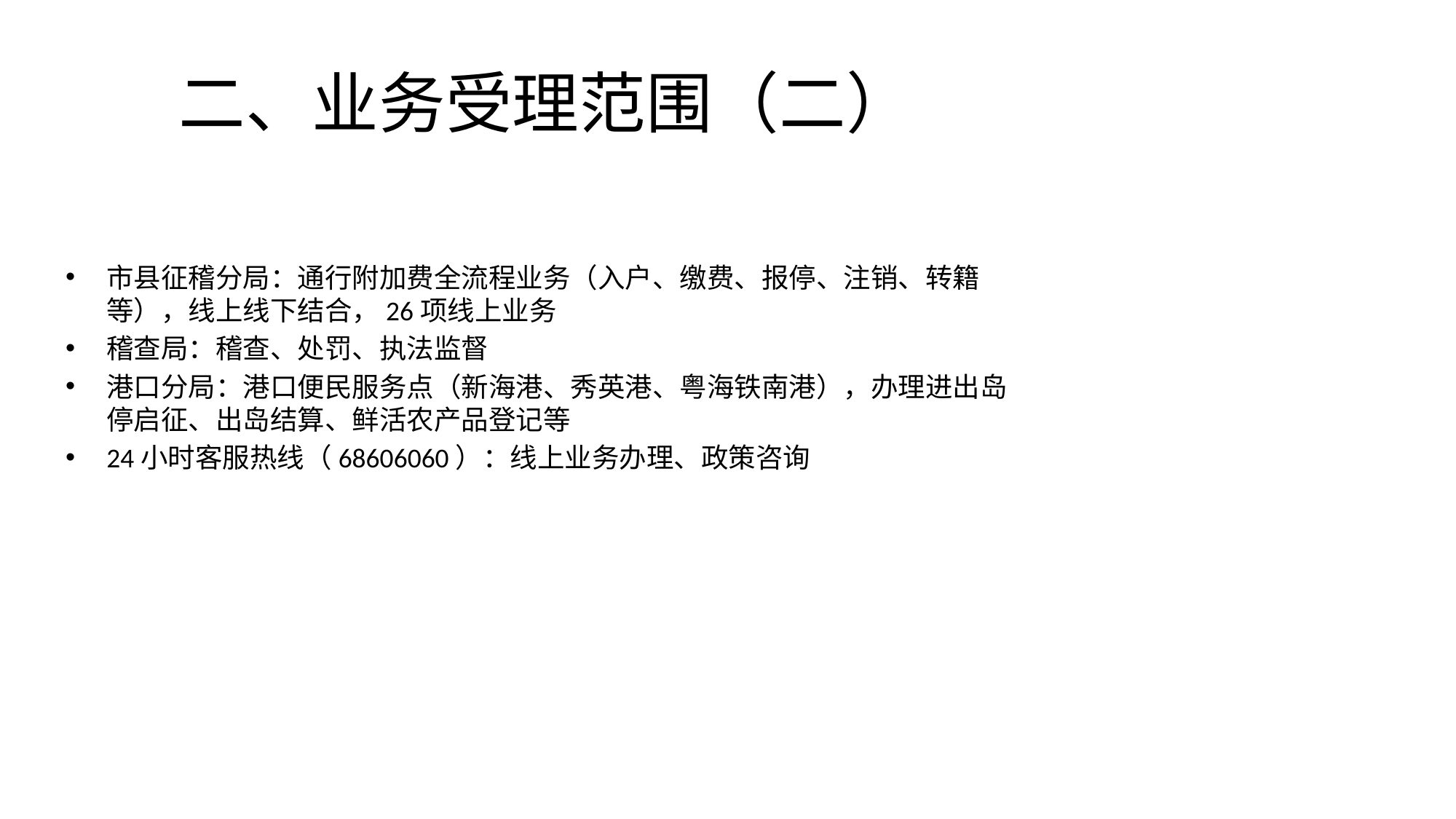

# 二、业务受理范围（二）

市县征稽分局：通行附加费全流程业务（入户、缴费、报停、注销、转籍等），线上线下结合，26项线上业务
稽查局：稽查、处罚、执法监督
港口分局：港口便民服务点（新海港、秀英港、粤海铁南港），办理进出岛停启征、出岛结算、鲜活农产品登记等
24小时客服热线（68606060）：线上业务办理、政策咨询